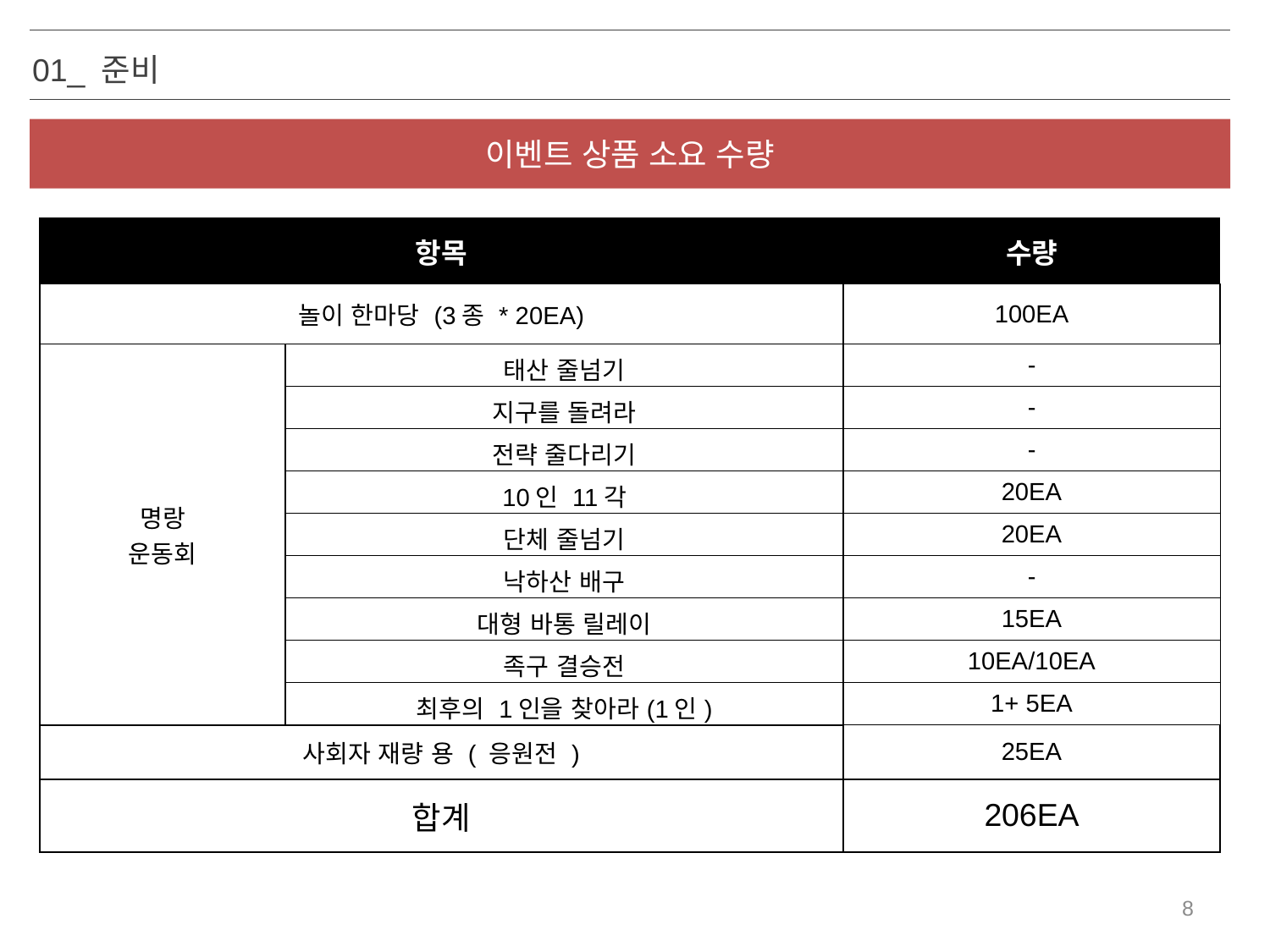

01_ 준비
이벤트 상품 소요 수량
| 항목 |  | 수량 |
| --- | --- | --- |
| 놀이 한마당 (3종 \* 20EA) |  | 100EA |
| 명랑 운동회 | 태산 줄넘기 | - |
|  | 지구를 돌려라 | - |
|  | 전략 줄다리기 | - |
|  | 10인 11각 | 20EA |
|  | 단체 줄넘기 | 20EA |
|  | 낙하산 배구 | - |
|  | 대형 바통 릴레이 | 15EA |
|  | 족구 결승전 | 10EA/10EA |
|  | 최후의 1인을 찾아라(1인) | 1+ 5EA |
| 사회자 재량 용 ( 응원전 ) |  | 25EA |
| 합계 |  | 206EA |
8